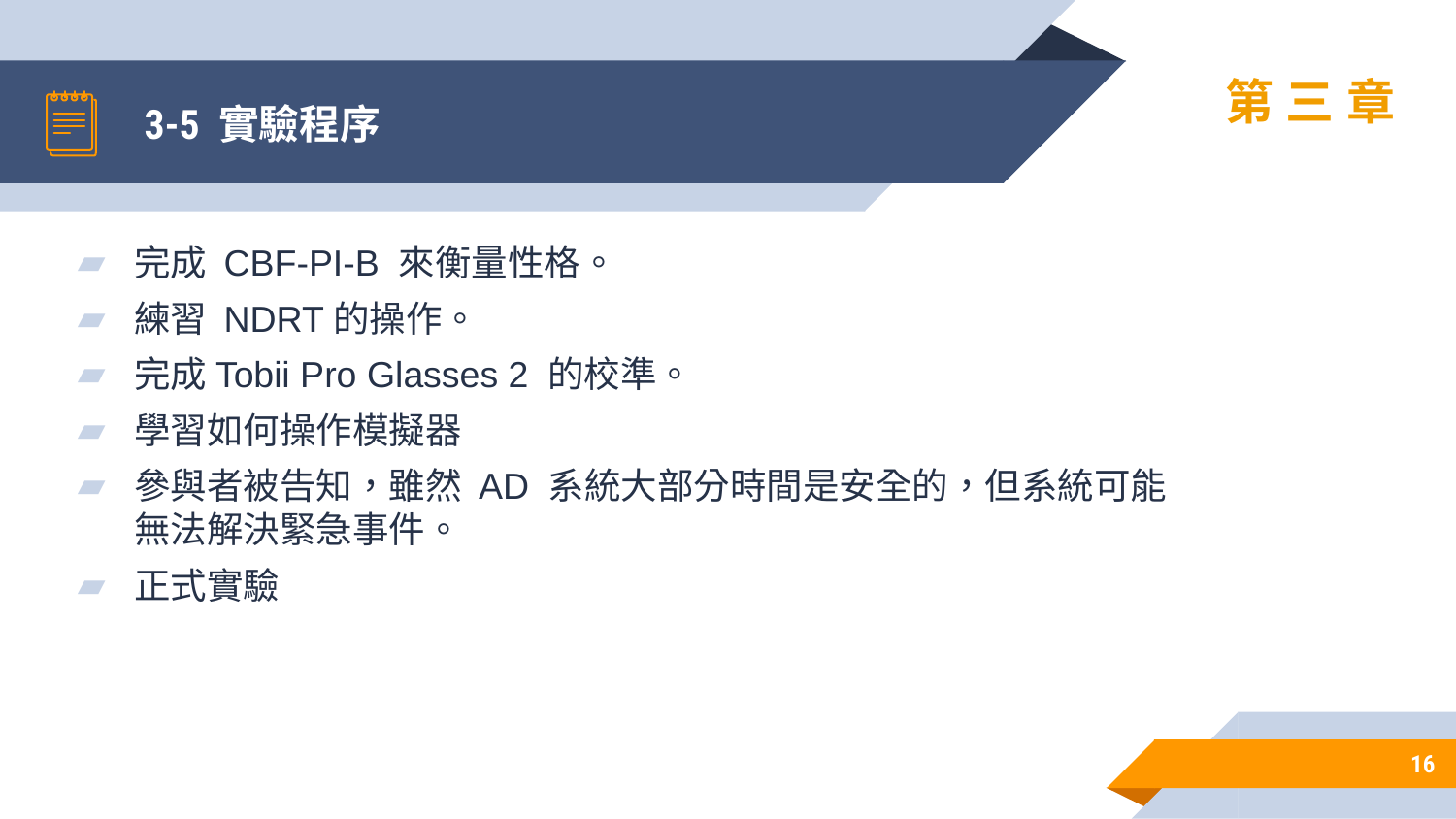

# 3-5 實驗程序
第三章

完成 CBF-PI-B 來衡量性格。
練習 NDRT的操作。
完成Tobii Pro Glasses 2 的校準。
學習如何操作模擬器
參與者被告知，雖然 AD 系統大部分時間是安全的，但系統可能無法解決緊急事件。
正式實驗
16